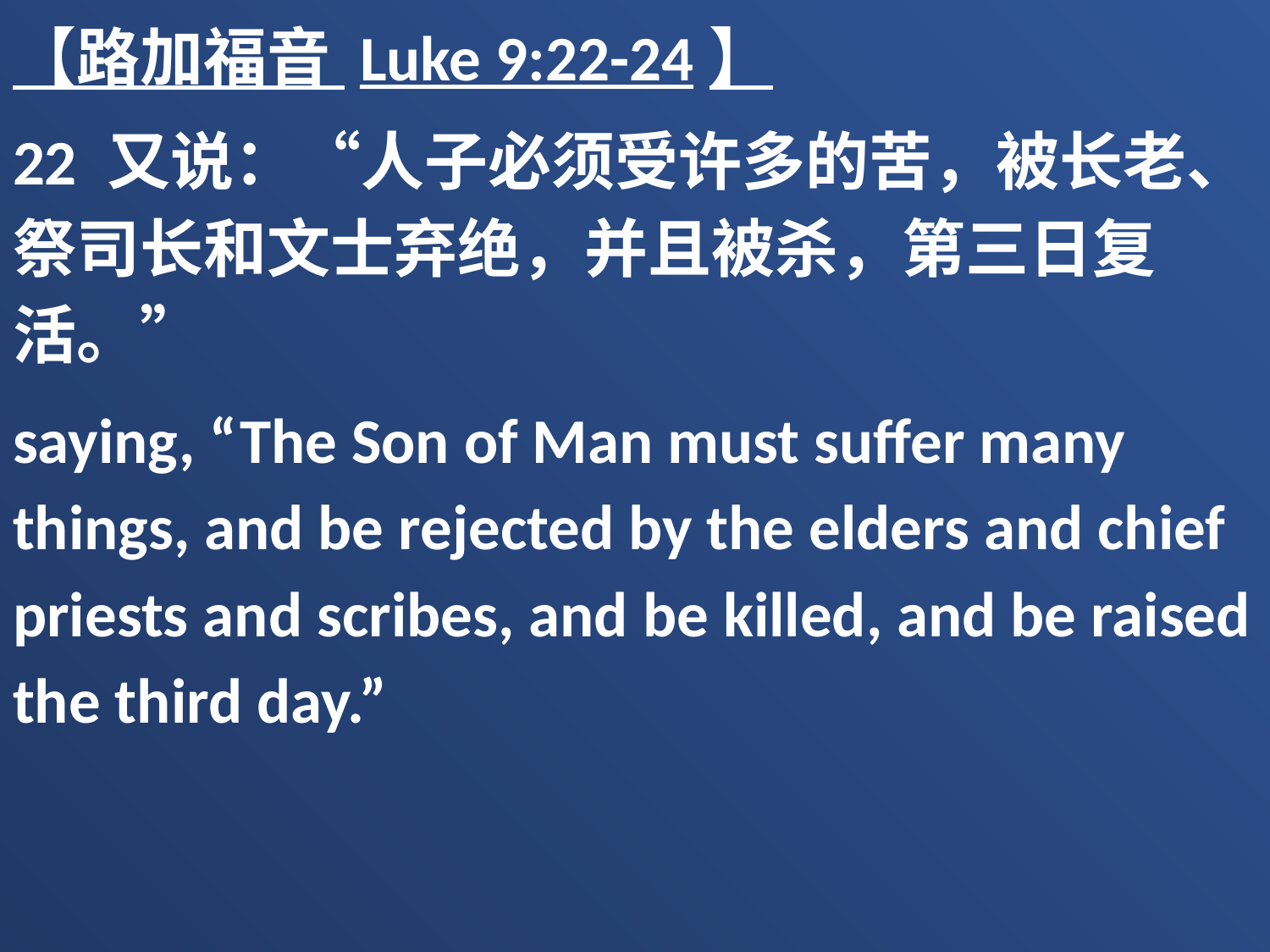

【路加福音 Luke 9:22-24】
22 又说：“人子必须受许多的苦，被长老、祭司长和文士弃绝，并且被杀，第三日复活。”
saying, “The Son of Man must suffer many things, and be rejected by the elders and chief priests and scribes, and be killed, and be raised the third day.”